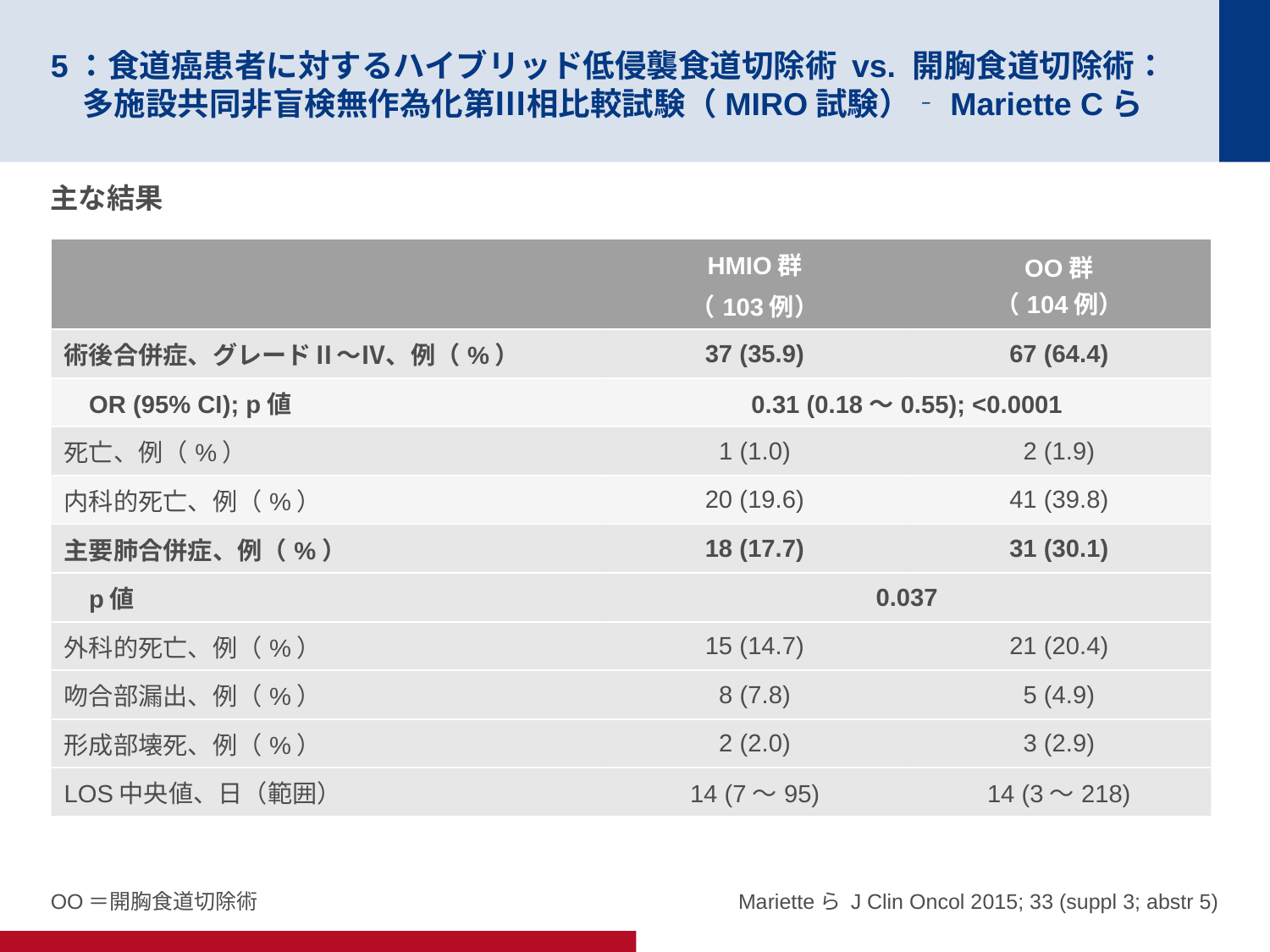

# 5：食道癌患者に対するハイブリッド低侵襲食道切除術 vs. 開胸食道切除術：　多施設共同非盲検無作為化第Ⅲ相比較試験（MIRO試験）‐Mariette Cら
主な結果

|  | HMIO群 （103例） | OO群 （104例） |
| --- | --- | --- |
| 術後合併症、グレードⅡ～Ⅳ、例（%） | 37 (35.9) | 67 (64.4) |
| OR (95% CI); p値 | 0.31 (0.18～0.55); <0.0001 |  |
| 死亡、例（%） | 1 (1.0) | 2 (1.9) |
| 内科的死亡、例（%） | 20 (19.6) | 41 (39.8) |
| 主要肺合併症、例（%） | 18 (17.7) | 31 (30.1) |
| p値 | 0.037 |  |
| 外科的死亡、例（%） | 15 (14.7) | 21 (20.4) |
| 吻合部漏出、例（%） | 8 (7.8) | 5 (4.9) |
| 形成部壊死、例（%） | 2 (2.0) | 3 (2.9) |
| LOS中央値、日（範囲） | 14 (7～95) | 14 (3～218) |
OO＝開胸食道切除術
Marietteら J Clin Oncol 2015; 33 (suppl 3; abstr 5)